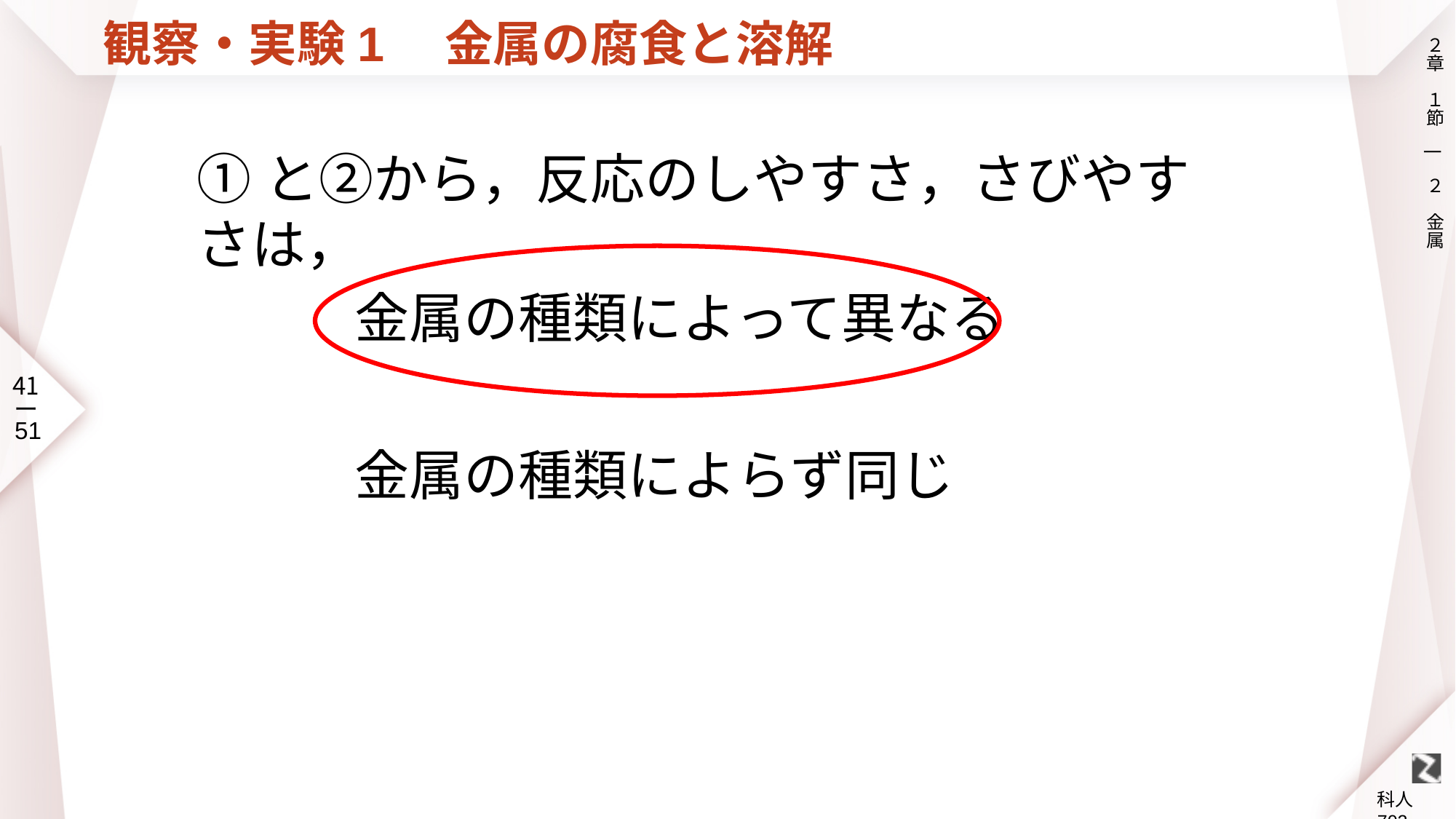

# 観察・実験1　金属の腐食と溶解
２章　１節　|　２　金属
①と②から，反応のしやすさ，さびやすさは，

金属の種類によって異なる
金属の種類によらず同じ